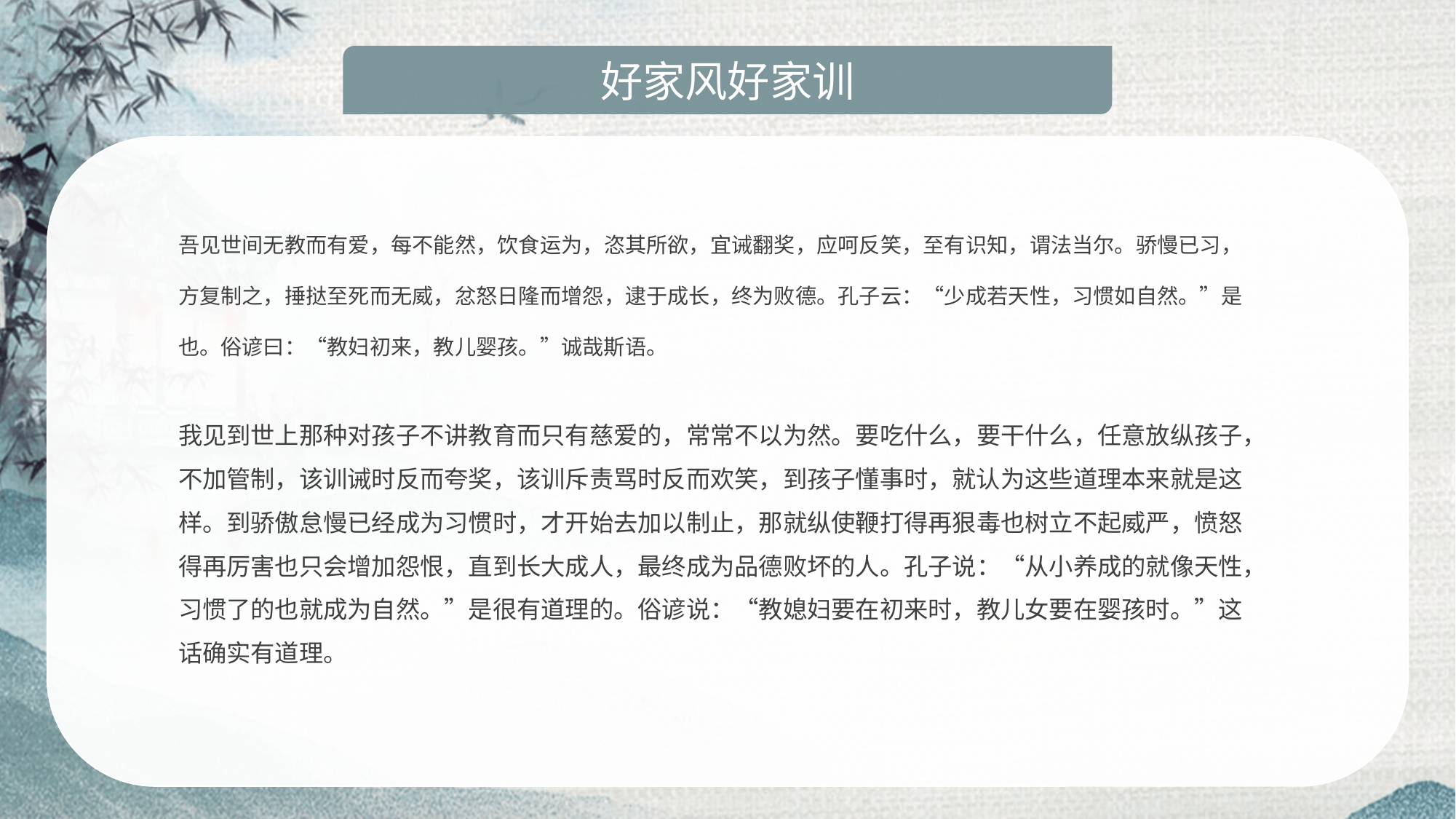

好家风好家训

吾见世间无教而有爱，每不能然，饮食运为，恣其所欲，宜诫翻奖，应呵反笑，至有识知，谓法当尔。骄慢已习，方复制之，捶挞至死而无威，忿怒日隆而增怨，逮于成长，终为败德。孔子云：“少成若天性，习惯如自然。”是也。俗谚曰：“教妇初来，教儿婴孩。”诚哉斯语。
我见到世上那种对孩子不讲教育而只有慈爱的，常常不以为然。要吃什么，要干什么，任意放纵孩子，不加管制，该训诫时反而夸奖，该训斥责骂时反而欢笑，到孩子懂事时，就认为这些道理本来就是这样。到骄傲怠慢已经成为习惯时，才开始去加以制止，那就纵使鞭打得再狠毒也树立不起威严，愤怒得再厉害也只会增加怨恨，直到长大成人，最终成为品德败坏的人。孔子说：“从小养成的就像天性，习惯了的也就成为自然。”是很有道理的。俗谚说：“教媳妇要在初来时，教儿女要在婴孩时。”这话确实有道理。